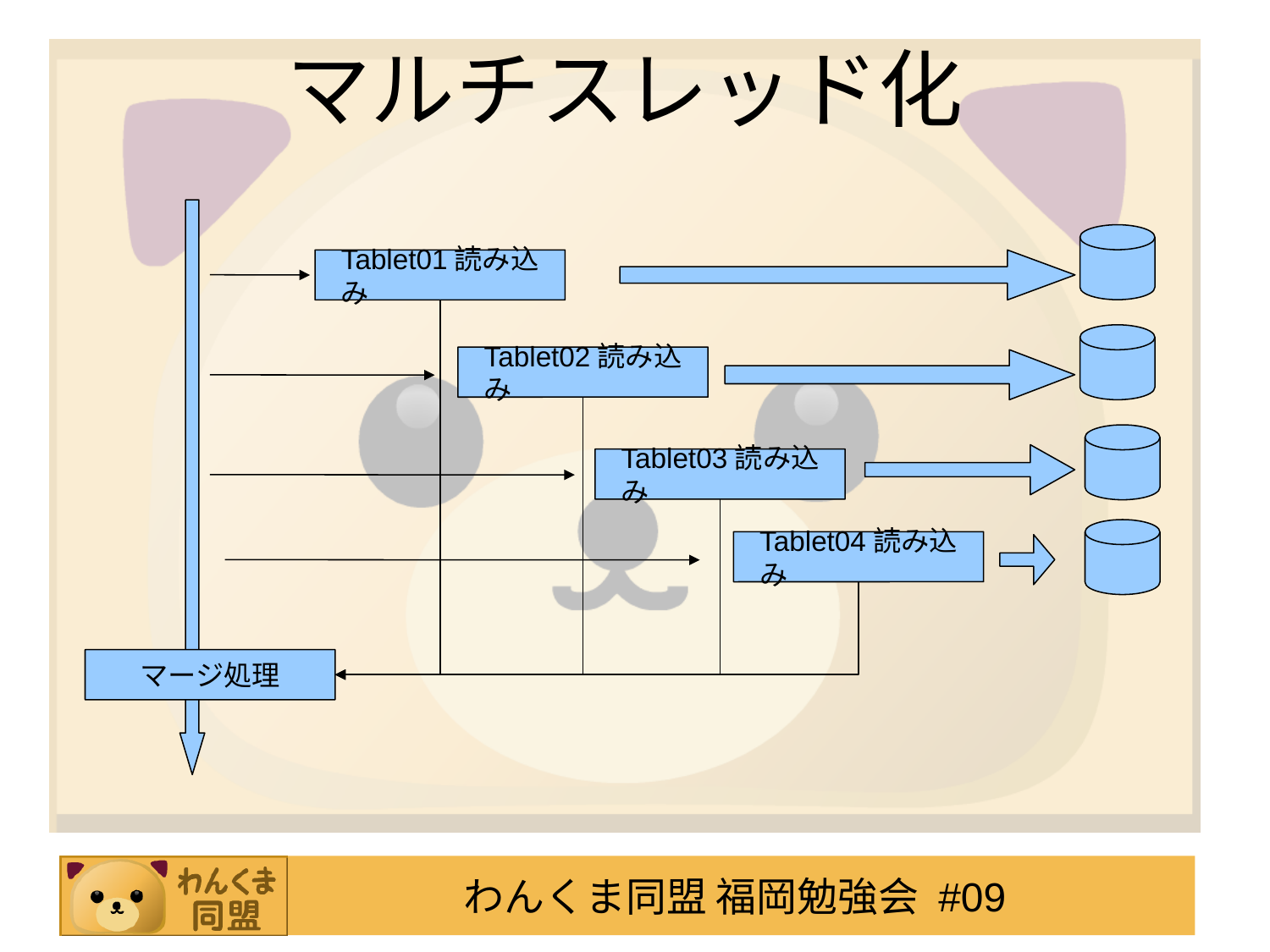

# マルチスレッド化

Tablet01読み込み

Tablet02読み込み

Tablet03読み込み

Tablet04読み込み

マージ処理